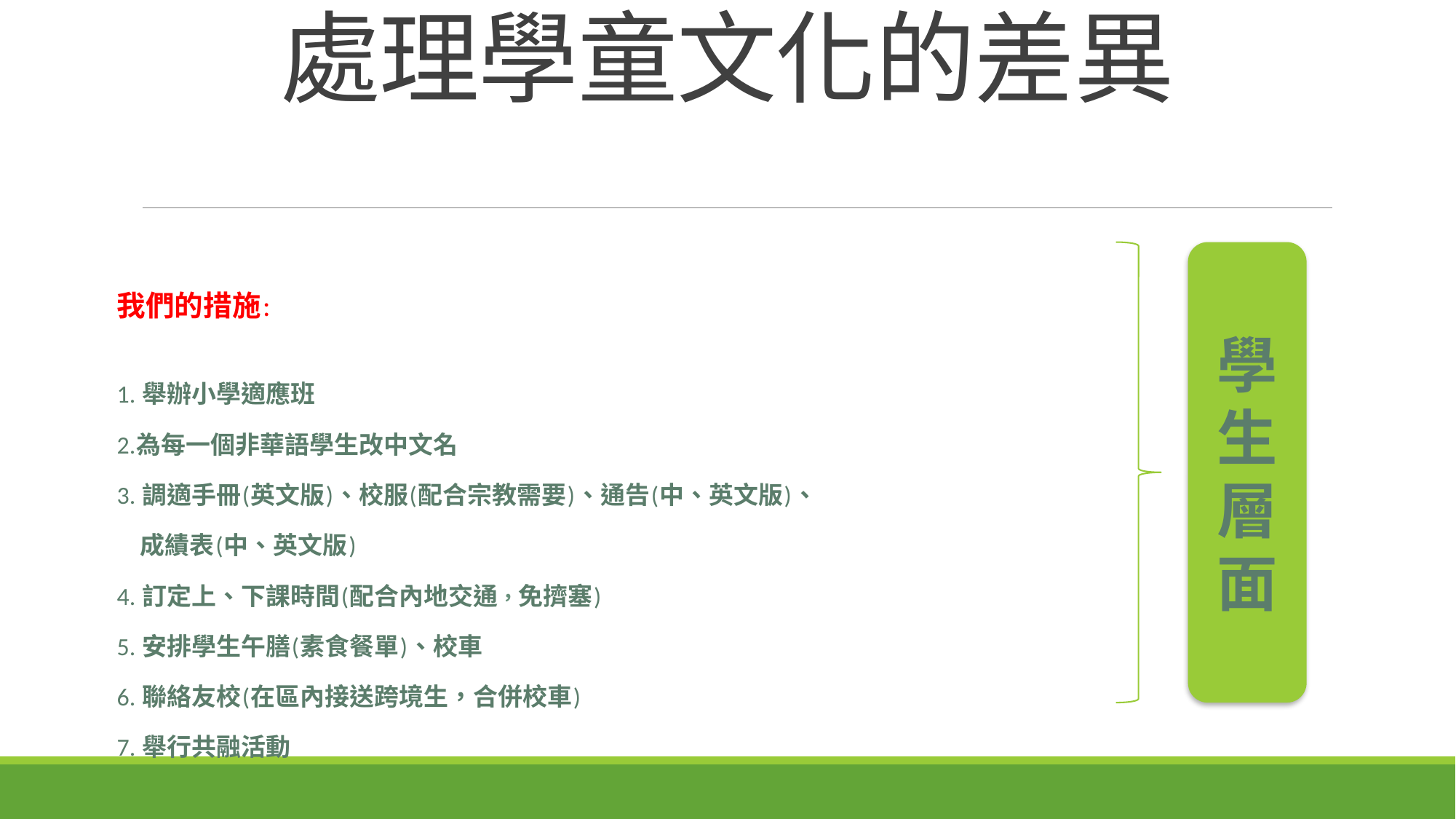

# 處理學童文化的差異

我們的措施:

1. 舉辦小學適應班
2.為每一個非華語學生改中文名
3. 調適手冊(英文版)、校服(配合宗教需要)、通告(中、英文版)、
    成績表(中、英文版)
4. 訂定上、下課時間(配合內地交通，免擠塞)
5. 安排學生午膳(素食餐單)、校車
6. 聯絡友校(在區內接送跨境生，合併校車)
7. 舉行共融活動

學生層面